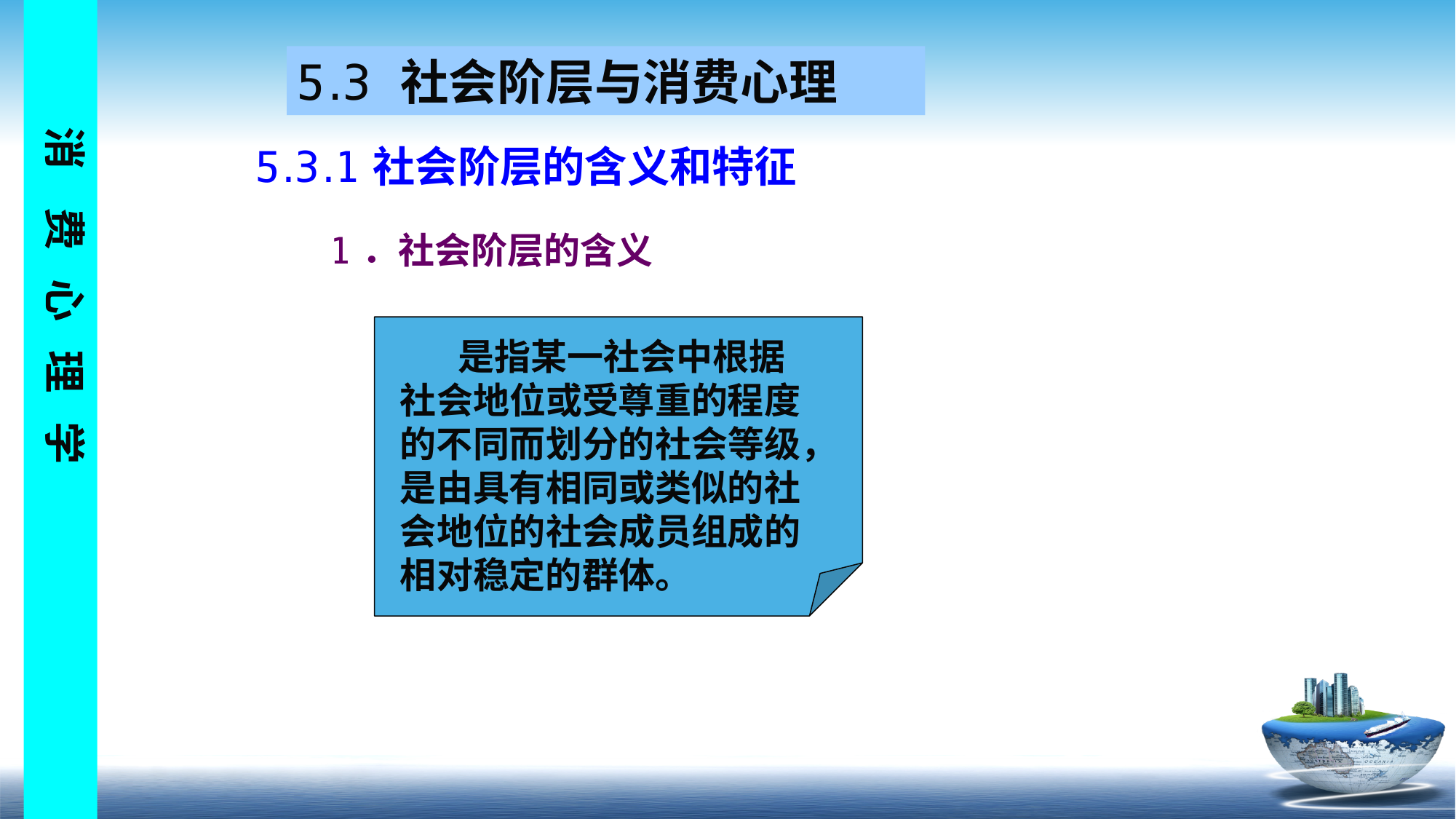

5.3 社会阶层与消费心理
5.3.1社会阶层的含义和特征
1．社会阶层的含义

      是指某一社会中根据
社会地位或受尊重的程度
的不同而划分的社会等级，
是由具有相同或类似的社
会地位的社会成员组成的
相对稳定的群体。